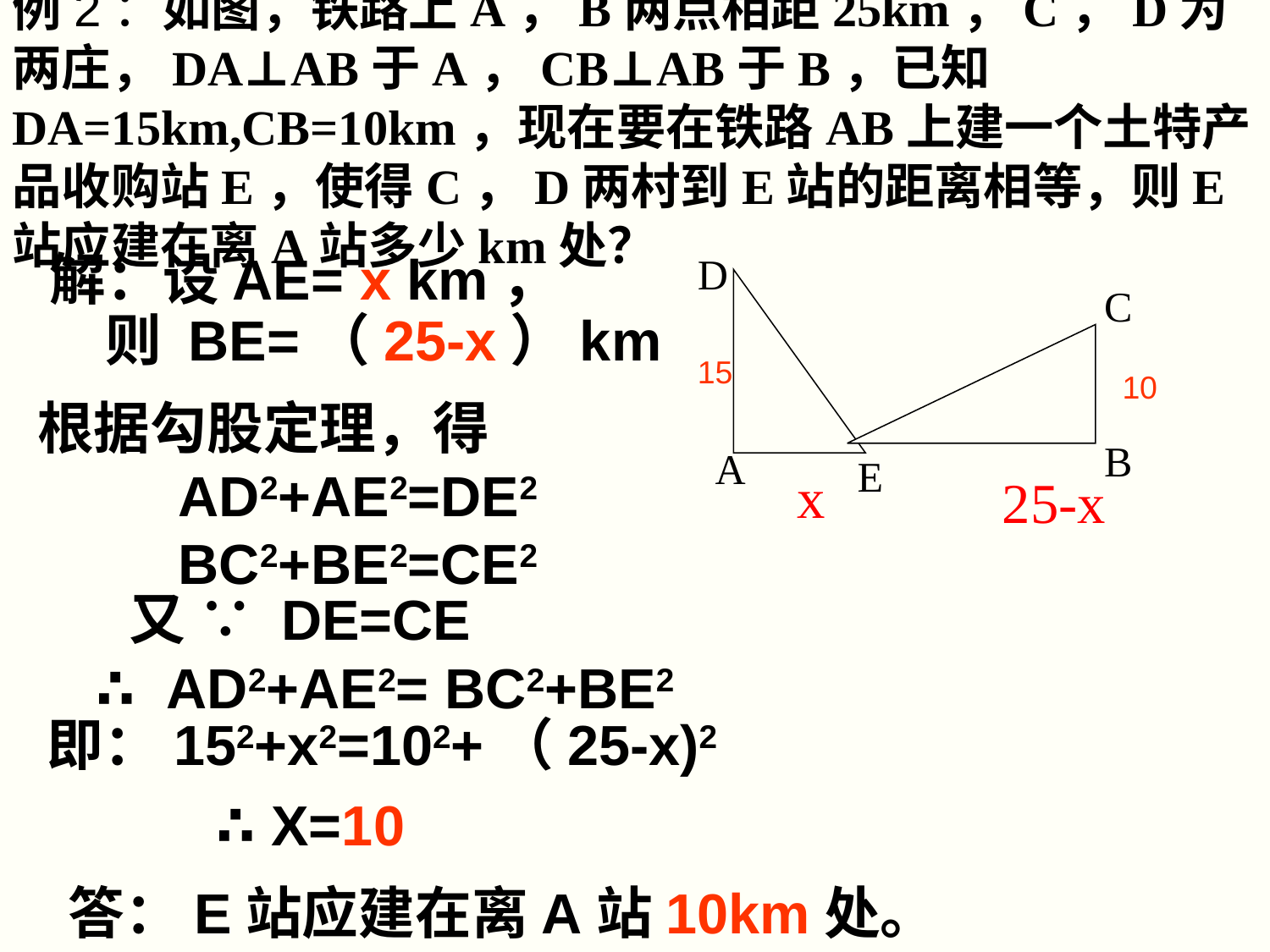

例2：如图，铁路上A，B两点相距25km，C，D为两庄，DA⊥AB于A，CB⊥AB于B，已知DA=15km,CB=10km，现在要在铁路AB上建一个土特产品收购站E，使得C，D两村到E站的距离相等，则E站应建在离A站多少km处？

D

A
B
E
C
解：设AE= x km，

则 BE=（25-x）km
15
10
根据勾股定理，得
         AD2+AE2=DE2
         BC2+BE2=CE2

x
25-x
又 ∵ DE=CE
∴  AD2+AE2= BC2+BE2
即：152+x2=102+（25-x)2
∴ X=10
答：E站应建在离A站10km处。